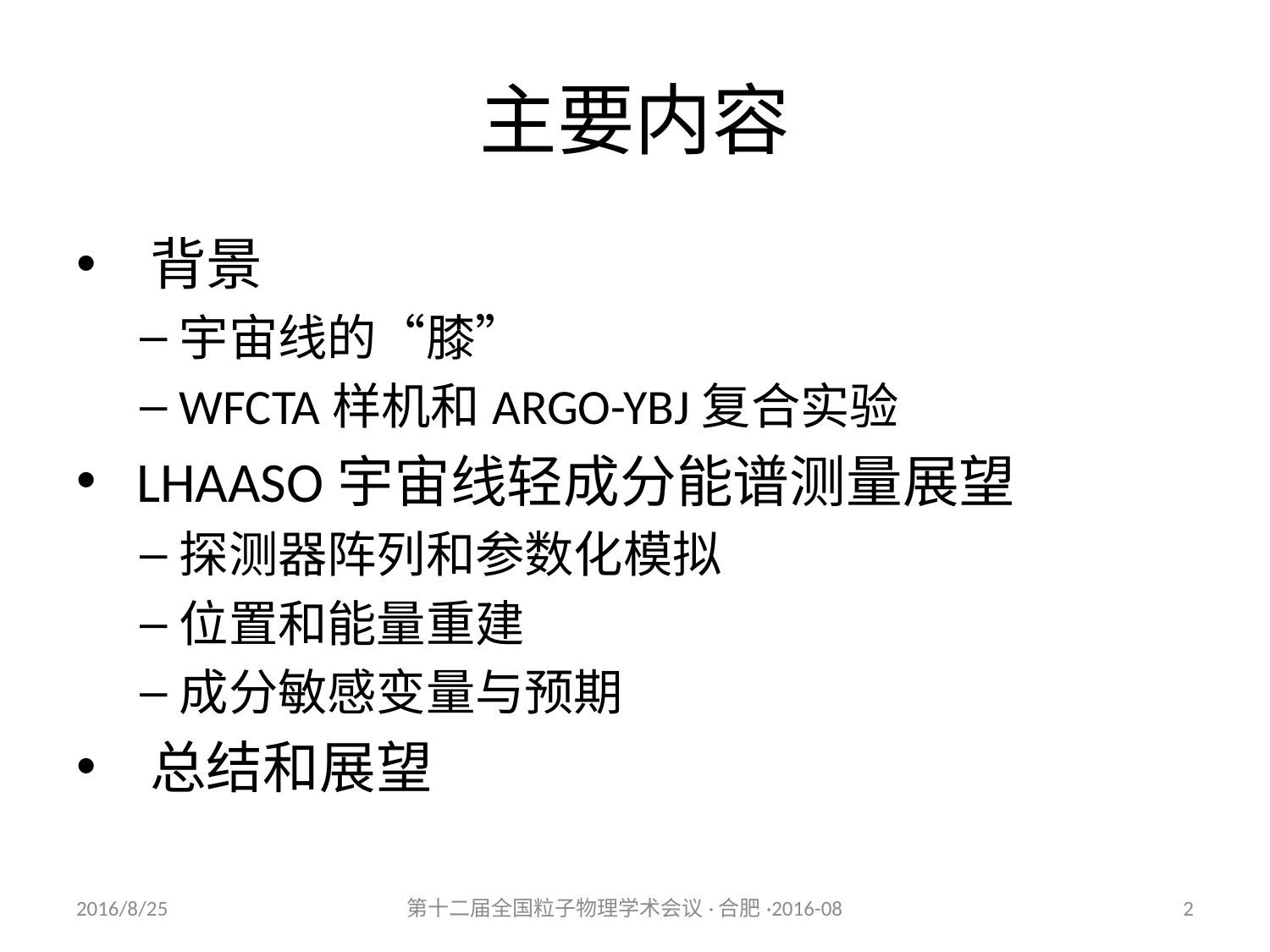

# 主要内容
 背景
宇宙线的“膝”
WFCTA样机和ARGO-YBJ复合实验
 LHAASO宇宙线轻成分能谱测量展望
探测器阵列和参数化模拟
位置和能量重建
成分敏感变量与预期
 总结和展望

2016/8/25
第十二届全国粒子物理学术会议·合肥·2016-08
2